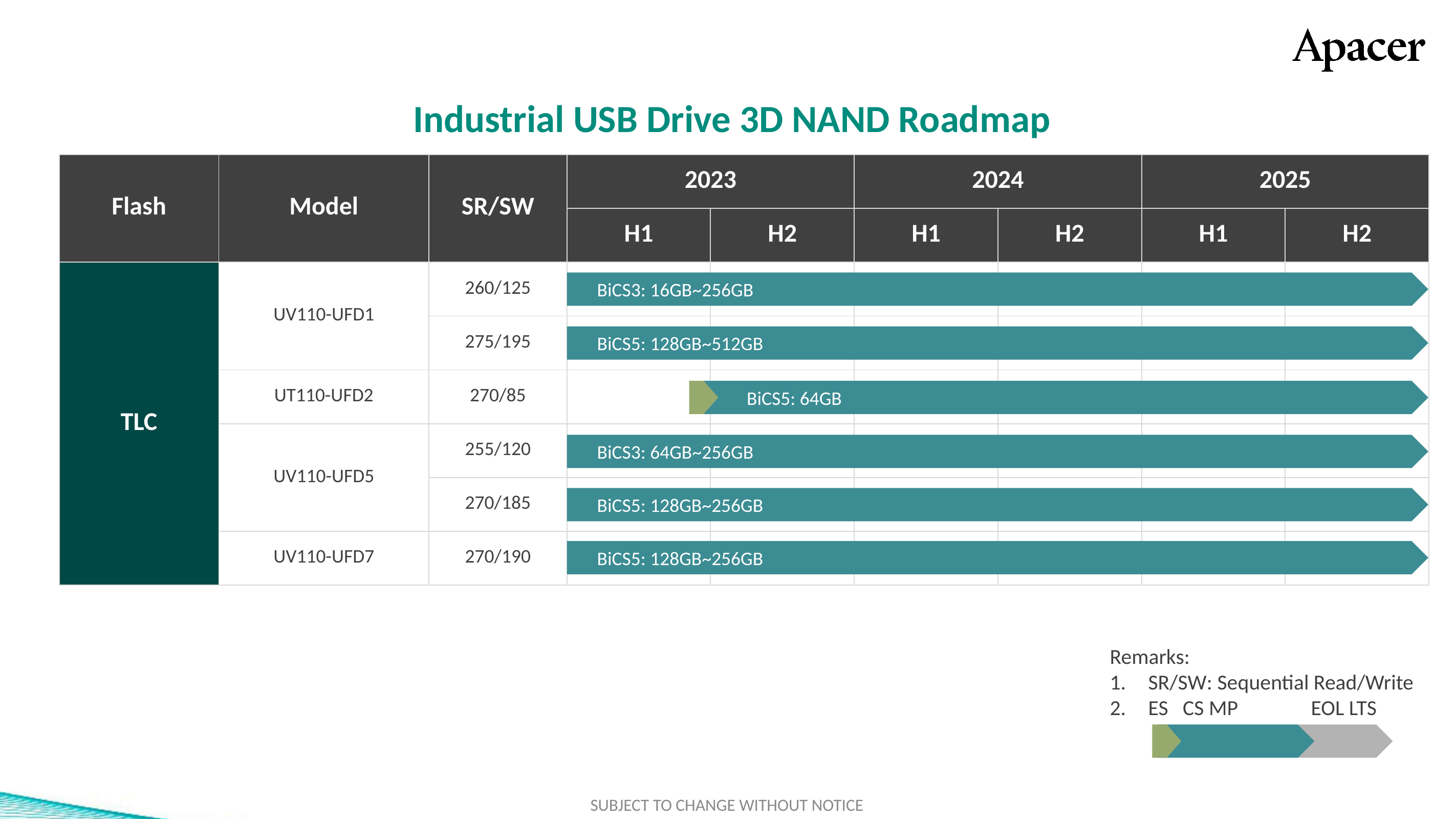

Industrial USB Drive 3D NAND Roadmap
| Flash | Model | SR/SW | 2023 |  | 2024 |  | 2025 |  |
| --- | --- | --- | --- | --- | --- | --- | --- | --- |
|  |  |  | H1 | H2 | H1 | H2 | H1 | H2 |
| TLC | UV110-UFD1 | 260/125 |  |  |  |  |  |  |
|  |  | 275/195 |  |  |  |  |  |  |
|  | UT110-UFD2 | 270/85 |  |  |  |  |  |  |
|  | UV110-UFD5 | 255/120 |  |  |  |  |  |  |
|  |  | 270/185 |  |  |  |  |  |  |
|  | UV110-UFD7 | 270/190 |  |  |  |  |  |  |
標準色
附屬
配色
3D TLC
2D MLC
SLC-lite
SLC
類工

SLC-liteX

BiCS3: 16GB~256GB
BiCS5: 128GB~512GB

   BiCS5: 64GB
BiCS3: 64GB~256GB
BiCS5: 128GB~256GB
BiCS5: 128GB~256GB
Remarks:
SR/SW: Sequential Read/Write
ES   CS MP               EOL LTS